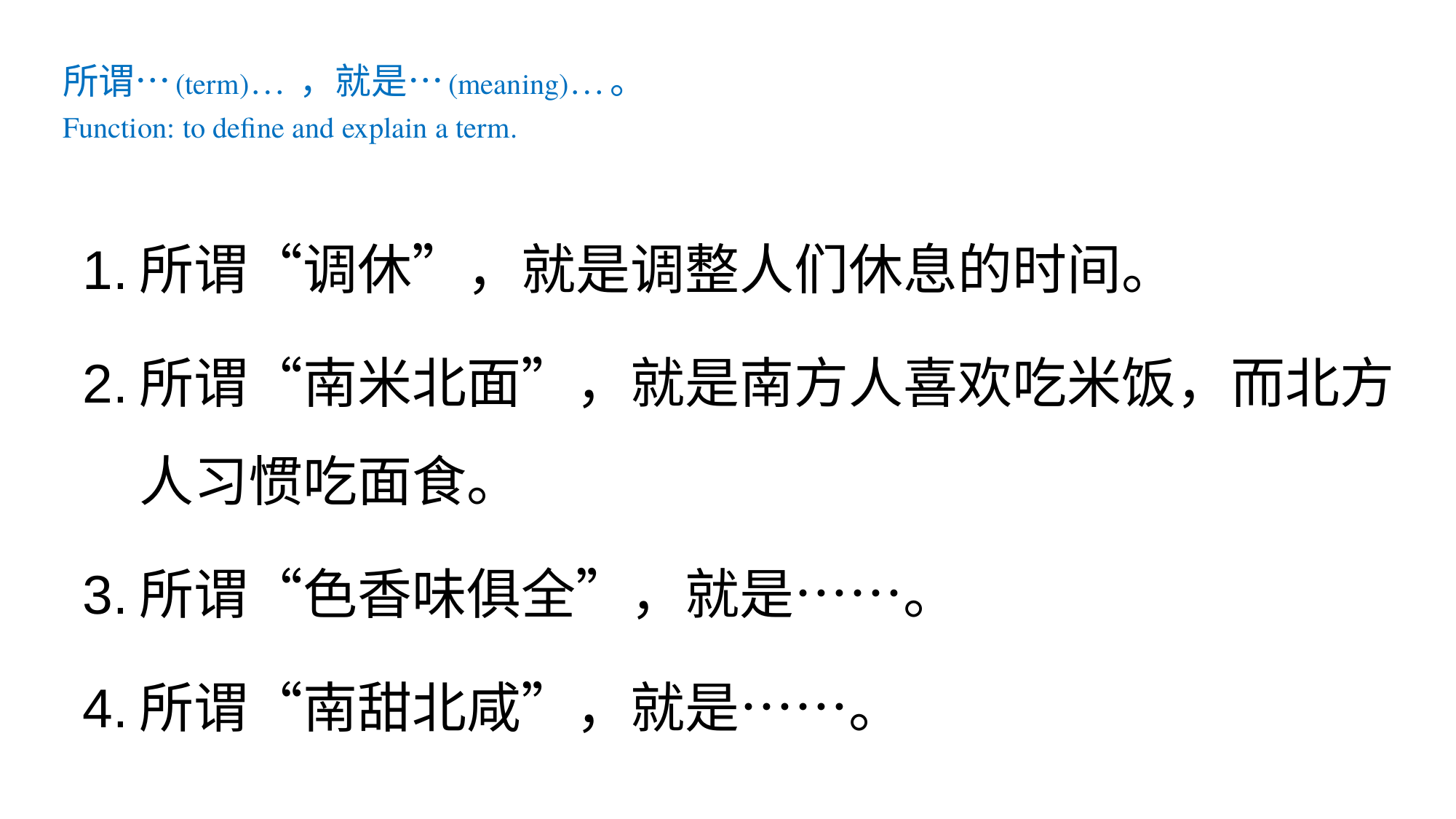

# 所谓…(term)… ，就是…(meaning)…。 Function: to define and explain a term.
所谓“调休”，就是调整人们休息的时间。
所谓“南米北面”，就是南方人喜欢吃米饭，而北方人习惯吃面食。
所谓“色香味俱全”，就是……。
所谓“南甜北咸”，就是……。